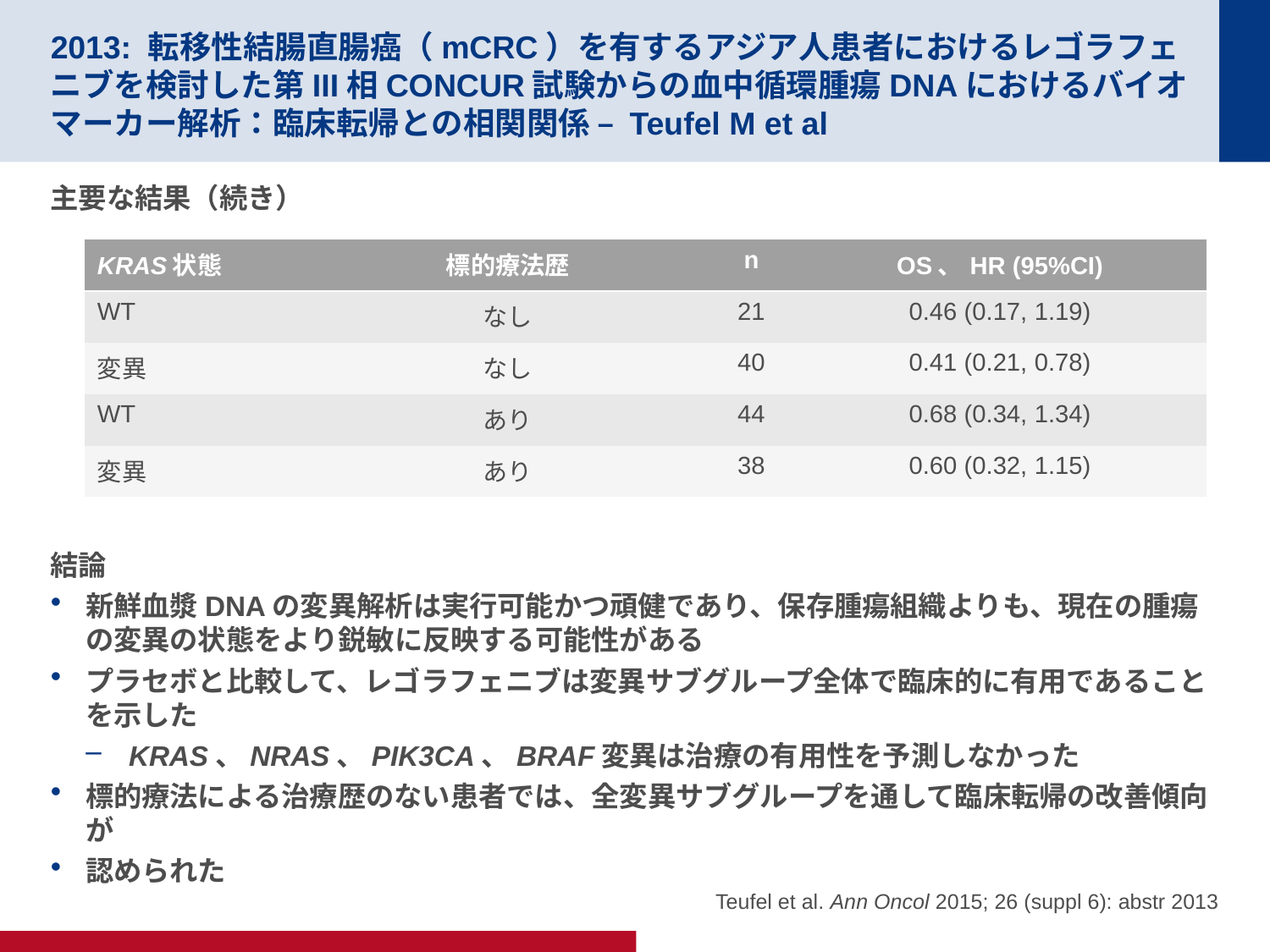

# 2013: 転移性結腸直腸癌（mCRC）を有するアジア人患者におけるレゴラフェニブを検討した第III相CONCUR試験からの血中循環腫瘍DNAにおけるバイオマーカー解析：臨床転帰との相関関係 – Teufel M et al
主要な結果（続き）

結論
新鮮血漿DNAの変異解析は実行可能かつ頑健であり、保存腫瘍組織よりも、現在の腫瘍の変異の状態をより鋭敏に反映する可能性がある
プラセボと比較して、レゴラフェニブは変異サブグループ全体で臨床的に有用であることを示した
KRAS、NRAS、PIK3CA、BRAF変異は治療の有用性を予測しなかった
標的療法による治療歴のない患者では、全変異サブグループを通して臨床転帰の改善傾向が
認められた
| KRAS状態 | 標的療法歴 | n | OS、HR (95%CI) |
| --- | --- | --- | --- |
| WT | なし | 21 | 0.46 (0.17, 1.19) |
| 変異 | なし | 40 | 0.41 (0.21, 0.78) |
| WT | あり | 44 | 0.68 (0.34, 1.34) |
| 変異 | あり | 38 | 0.60 (0.32, 1.15) |
Teufel et al. Ann Oncol 2015; 26 (suppl 6): abstr 2013